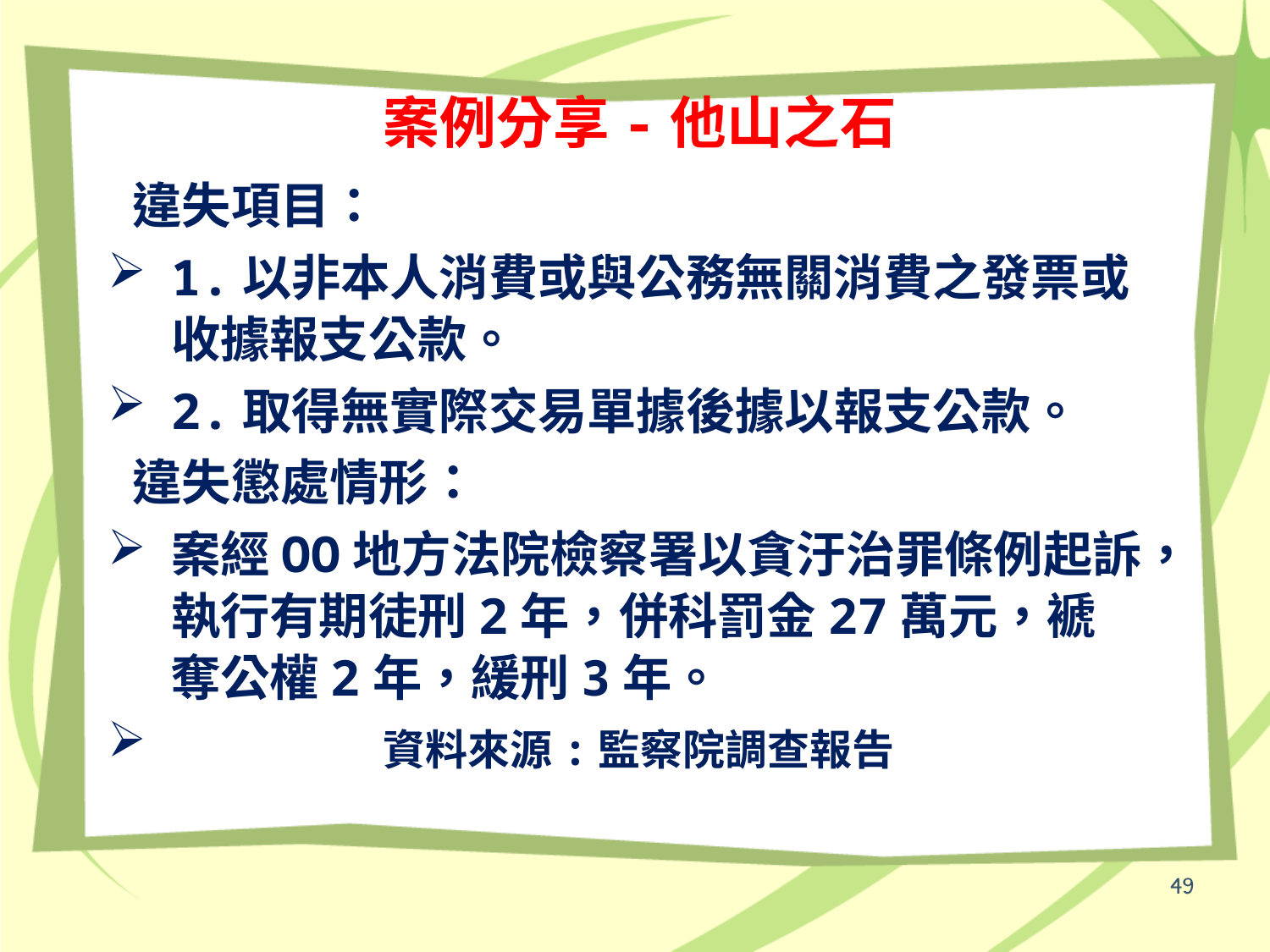

# 案例分享-他山之石
違失項目：
1.以非本人消費或與公務無關消費之發票或收據報支公款。
2.取得無實際交易單據後據以報支公款。
違失懲處情形：
案經OO地方法院檢察署以貪汙治罪條例起訴，執行有期徒刑2年，併科罰金27萬元，褫奪公權2年，緩刑3年。
                    資料來源:監察院調查報告

49